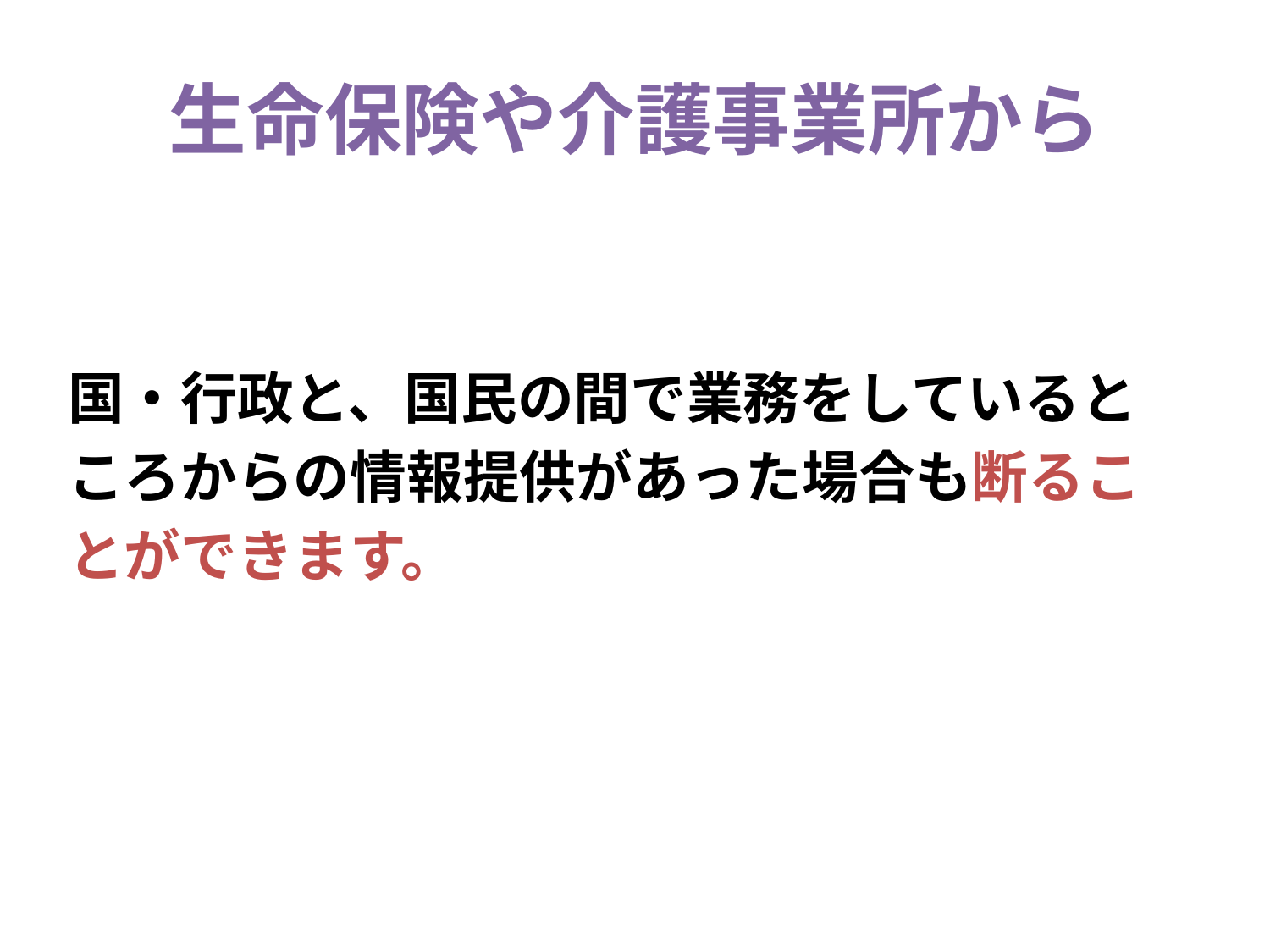

# 生命保険や介護事業所から
国・行政と、国民の間で業務をしていると
ころからの情報提供があった場合も断るこ
とができます。